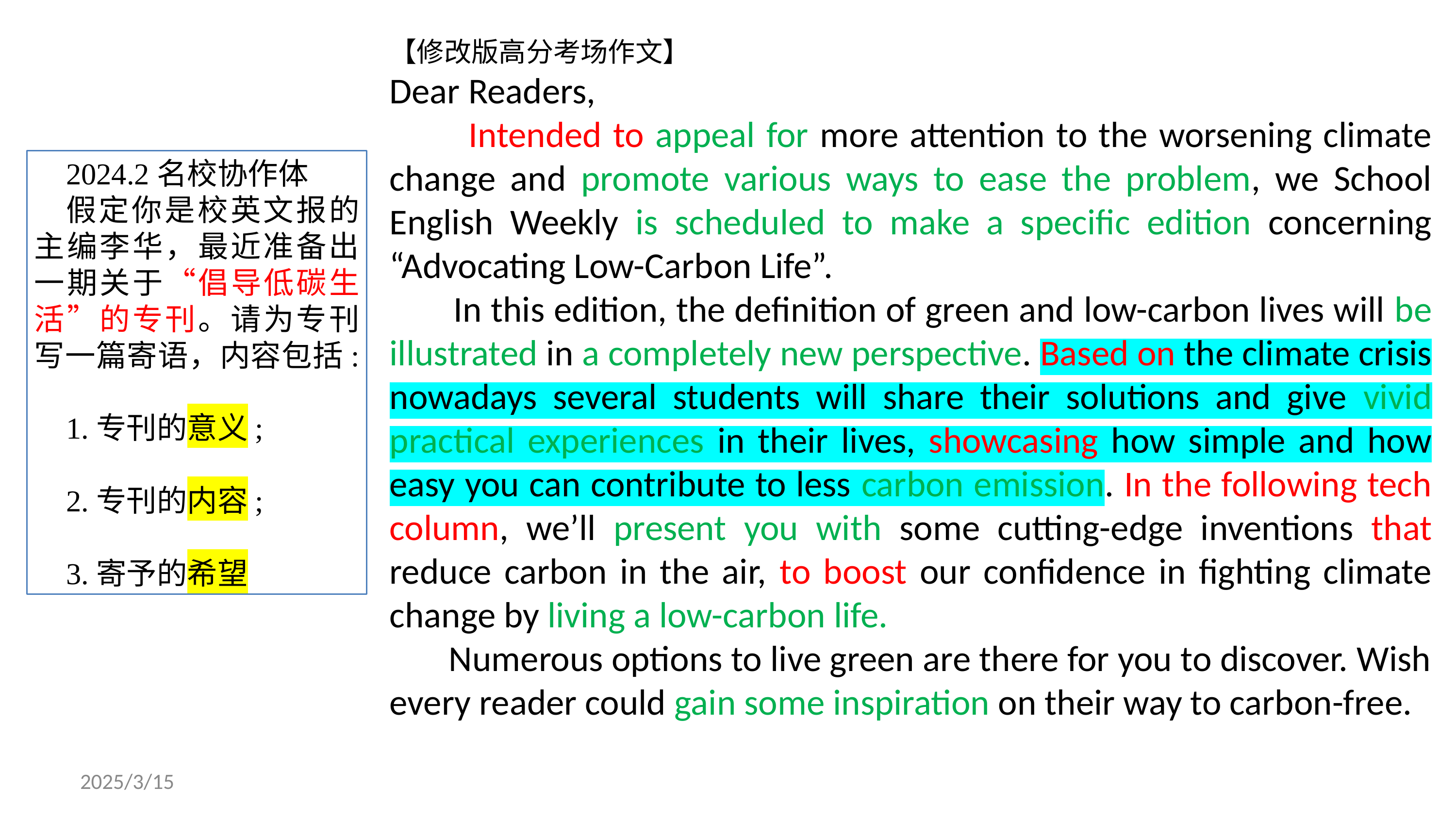

【修改版高分考场作文】
Dear Readers,
       Intended to appeal for more attention to the worsening climate change and promote various ways to ease the problem, we School English Weekly is scheduled to make a specific edition concerning “Advocating Low-Carbon Life”.
       In this edition, the definition of green and low-carbon lives will be illustrated in a completely new perspective. Based on the climate crisis nowadays several students will share their solutions and give vivid practical experiences in their lives, showcasing how simple and how easy you can contribute to less carbon emission. In the following tech column, we’ll present you with some cutting-edge inventions that reduce carbon in the air, to boost our confidence in fighting climate change by living a low-carbon life.
       Numerous options to live green are there for you to discover. Wish every reader could gain some inspiration on their way to carbon-free.
Dear Readers,
       As the chief editor of our school’s English newspaper, I’m pleased to introduce our latest issue focused on advocating a low-carbon lifestyle. This edition’s significance lies in its aim to inspire a commitment to environmental conservation among us.
       Featuring articles on the benefits of reducing carbon emissions, tips on sustainable living, and success stories of individuals and communities making a real difference, we provide a comprehensive guide to eco-friendly practices.
       We aspire for this issue to serve as a catalyst for positive change, encouraging everyone to take actionable steps towards a greener future.
Warm regards,
                                                                                           Li Hua
                                                                 Editor-in-chief
2024.2名校协作体
假定你是校英文报的主编李华，最近准备出一期关于“倡导低碳生活”的专刊。请为专刊写一篇寄语，内容包括:
1.专刊的意义;

2.专刊的内容;

3.寄予的希望
2025/3/15